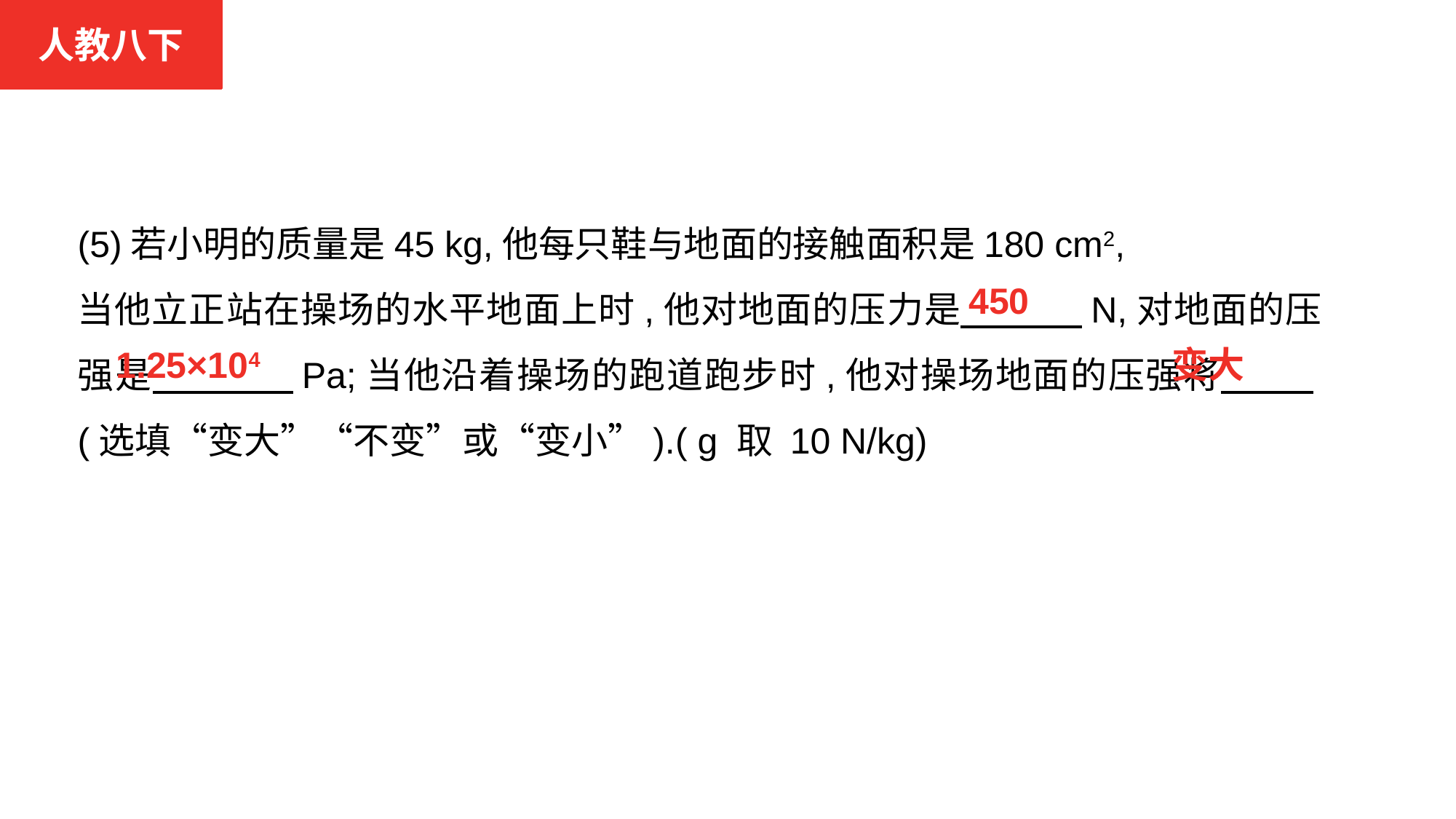

人教八下
(5)若小明的质量是45 kg,他每只鞋与地面的接触面积是180 cm2,
当他立正站在操场的水平地面上时,他对地面的压力是 　　　N,对地面的压强是　　　   Pa;当他沿着操场的跑道跑步时,他对操场地面的压强将　  　(选填“变大”“不变”或“变小”).( g 取 10 N/kg)
450
1.25×104
变大